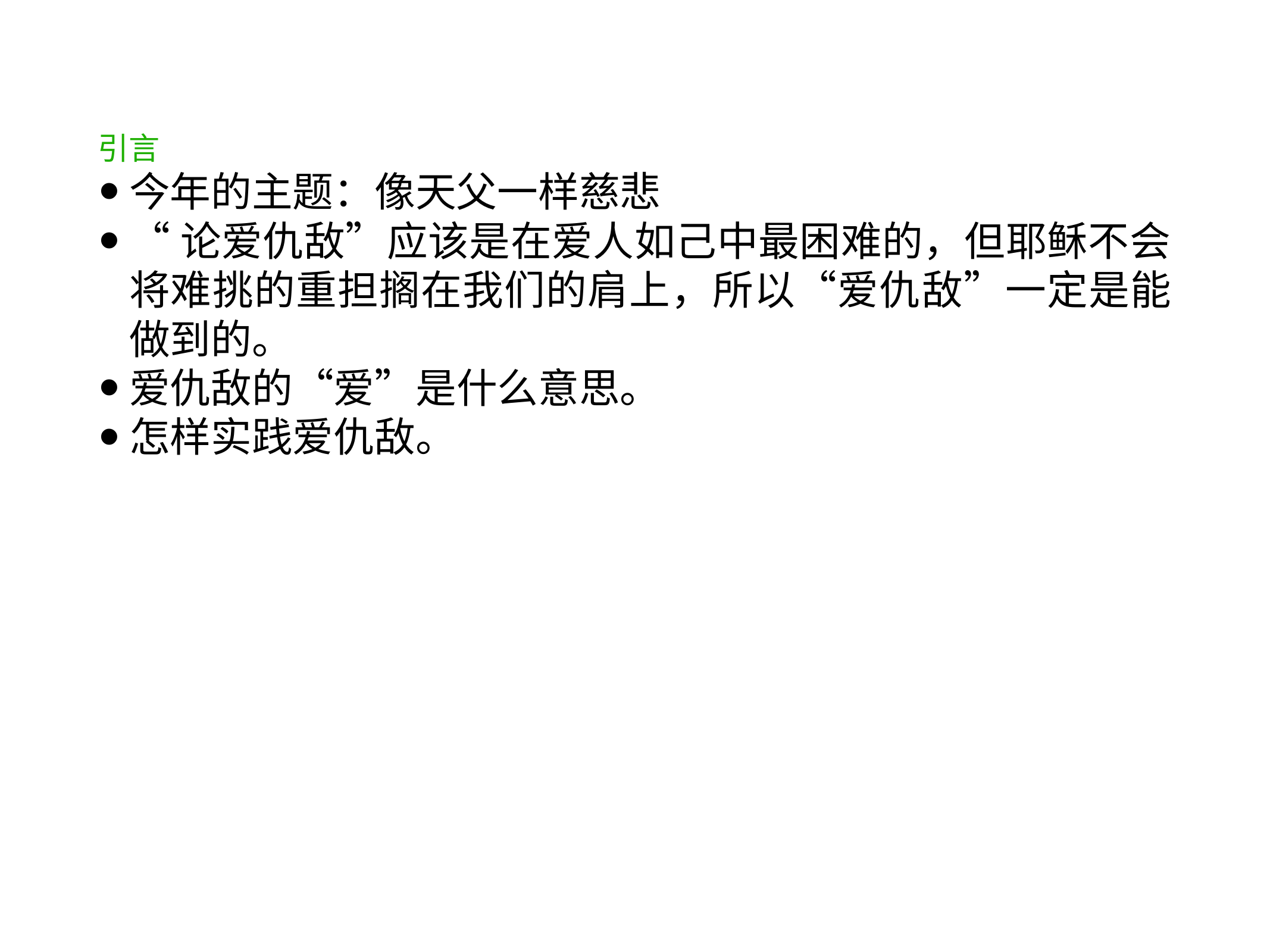

引言
今年的主题：像天父一样慈悲
“论爱仇敌”应该是在爱人如己中最困难的，但耶稣不会将难挑的重担搁在我们的肩上，所以“爱仇敌”一定是能做到的。
爱仇敌的“爱”是什么意思。
怎样实践爱仇敌。